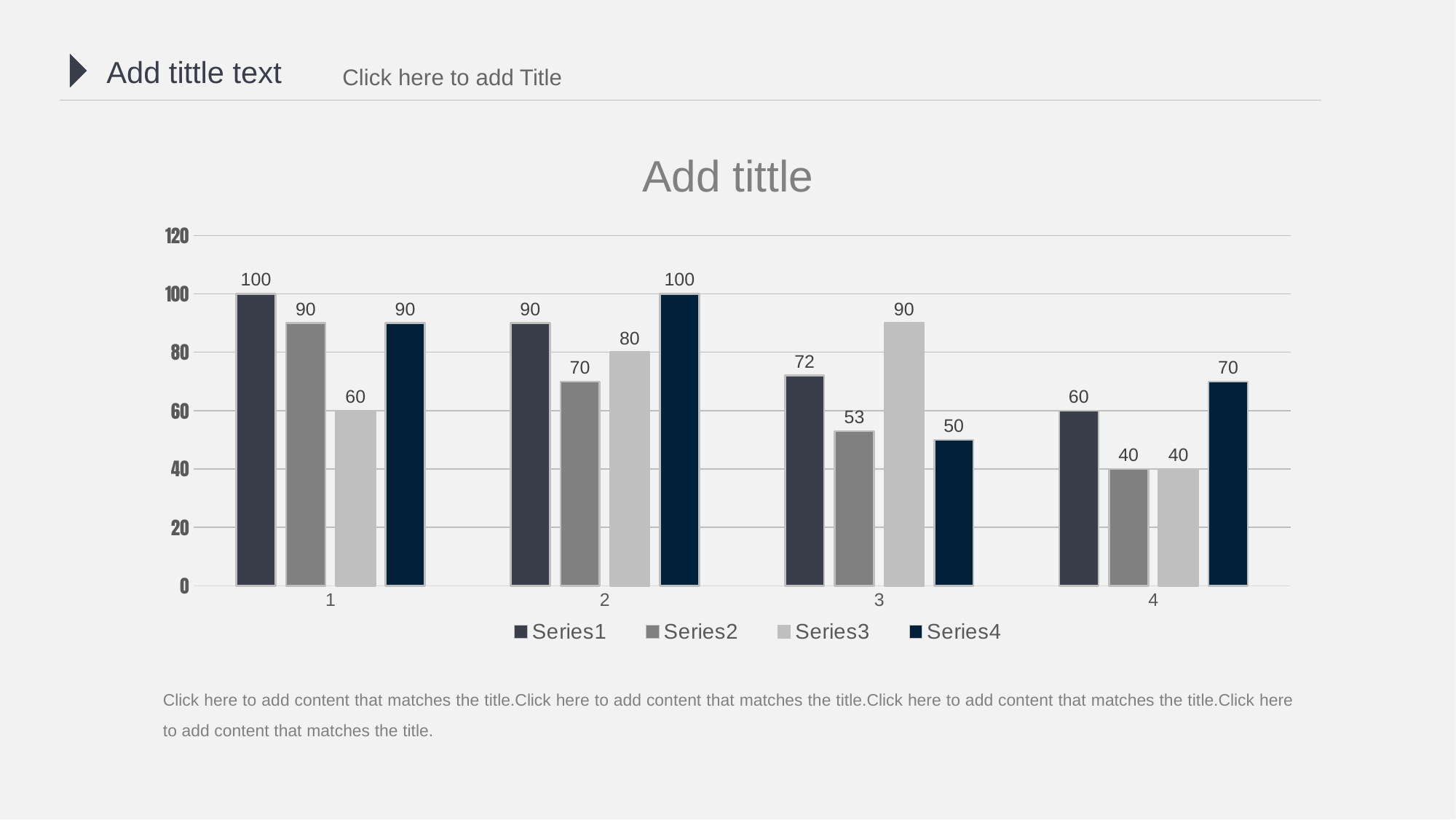

Add tittle text
  Click here to add Title

Add tittle

### Chart

| Category |  |  |  |  |
|---|---|---|---|---|
Click here to add content that matches the title.Click here to add content that matches the title.Click here to add content that matches the title.Click here to add content that matches the title.
PPT下载 http://www.1ppt.com/xiazai/